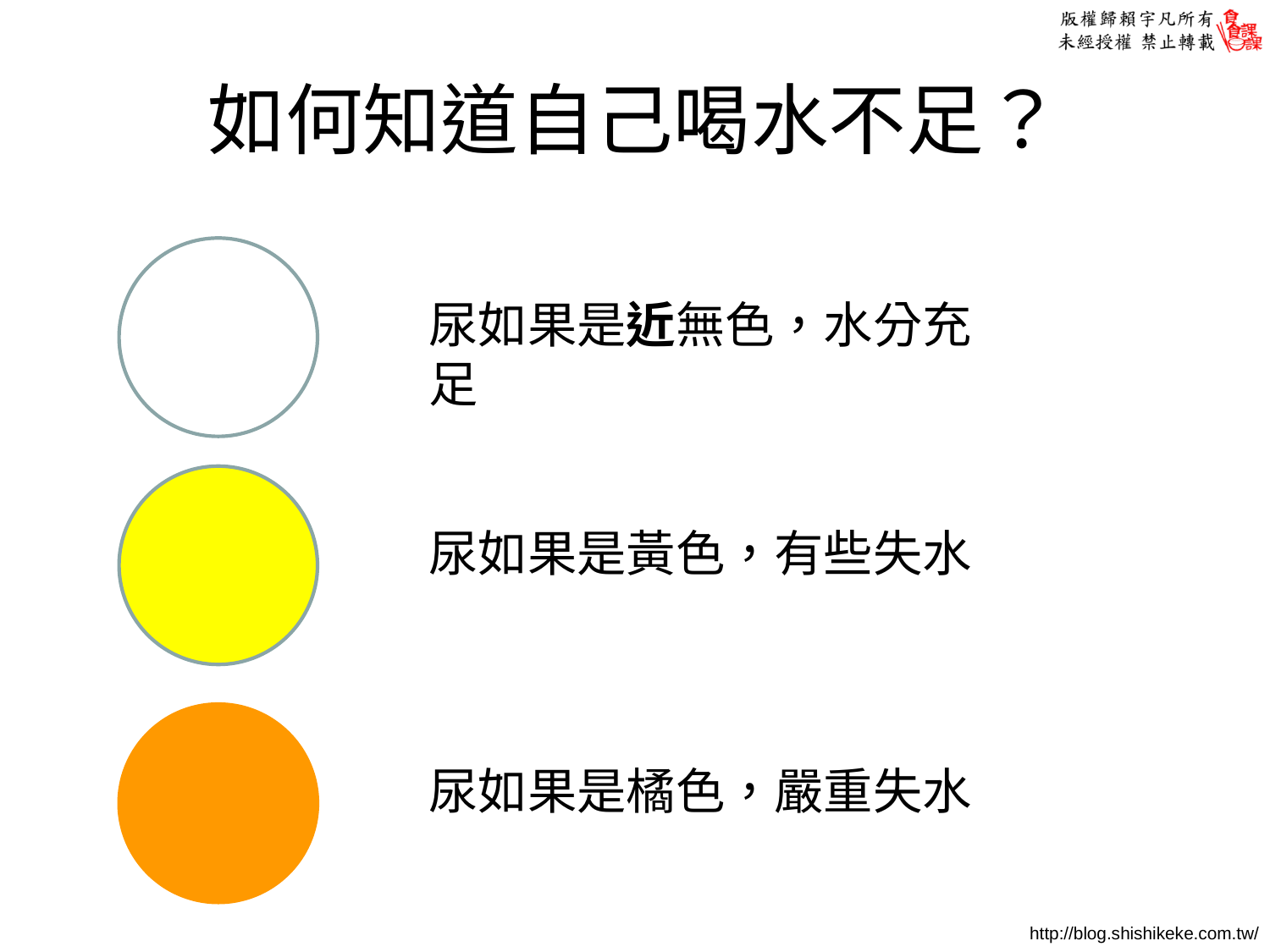

如何知道自己喝水不足？

尿如果是近無色，水分充足

尿如果是黃色，有些失水

尿如果是橘色，嚴重失水